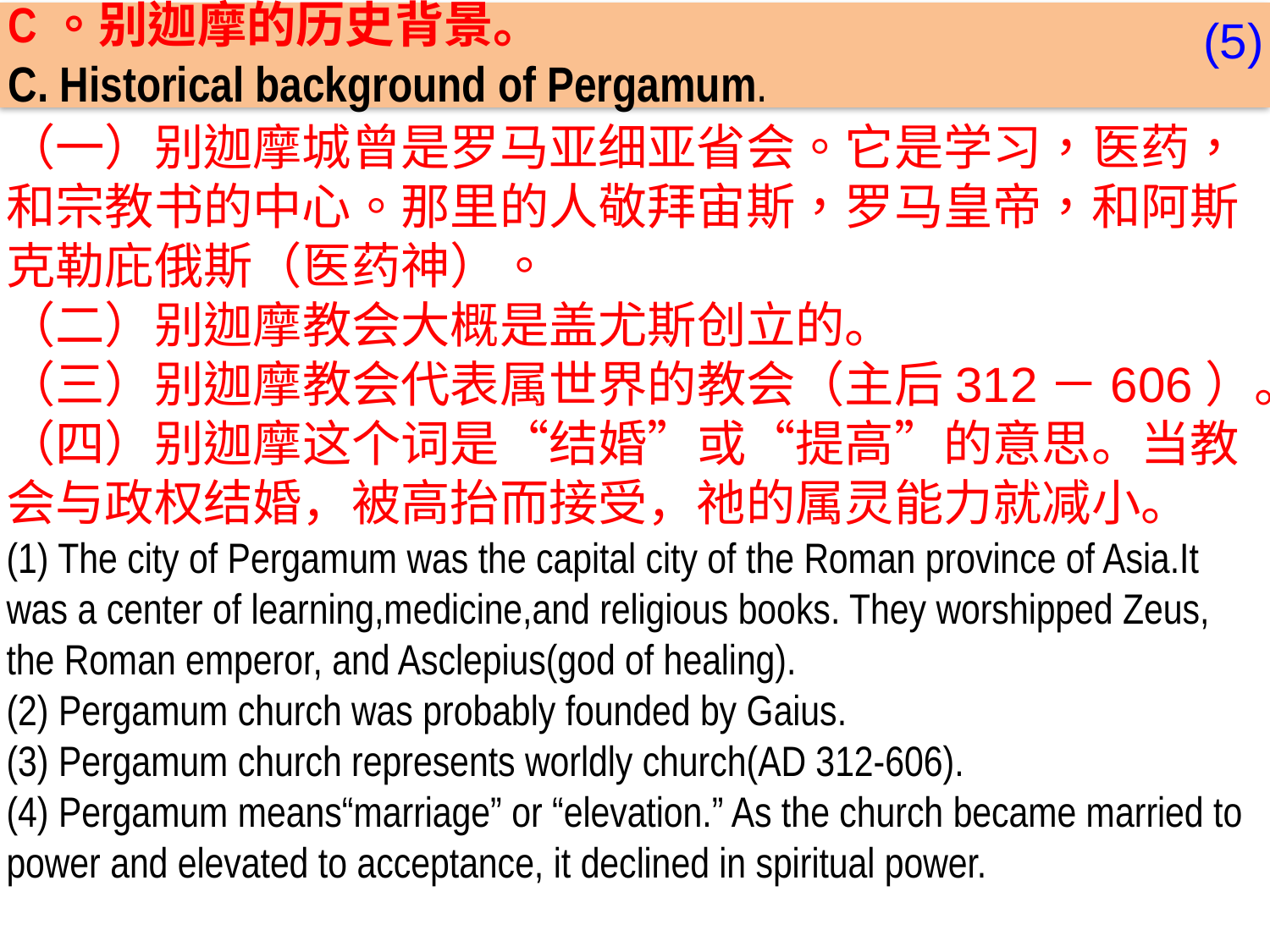

C。别迦摩的历史背景。
C. Historical background of Pergamum.

(5)
（一）别迦摩城曾是罗马亚细亚省会。它是学习，医药，和宗教书的中心。那里的人敬拜宙斯，罗马皇帝，和阿斯克勒庇俄斯（医药神）。
（二）别迦摩教会大概是盖尤斯创立的。
（三）别迦摩教会代表属世界的教会（主后312－606）。
（四）别迦摩这个词是“结婚”或“提高”的意思。当教会与政权结婚，被高抬而接受，祂的属灵能力就减小。
(1) The city of Pergamum was the capital city of the Roman province of Asia.It was a center of learning,medicine,and religious books. They worshipped Zeus, the Roman emperor, and Asclepius(god of healing).
(2) Pergamum church was probably founded by Gaius.
(3) Pergamum church represents worldly church(AD 312-606).
(4) Pergamum means“marriage” or “elevation.” As the church became married to power and elevated to acceptance, it declined in spiritual power.